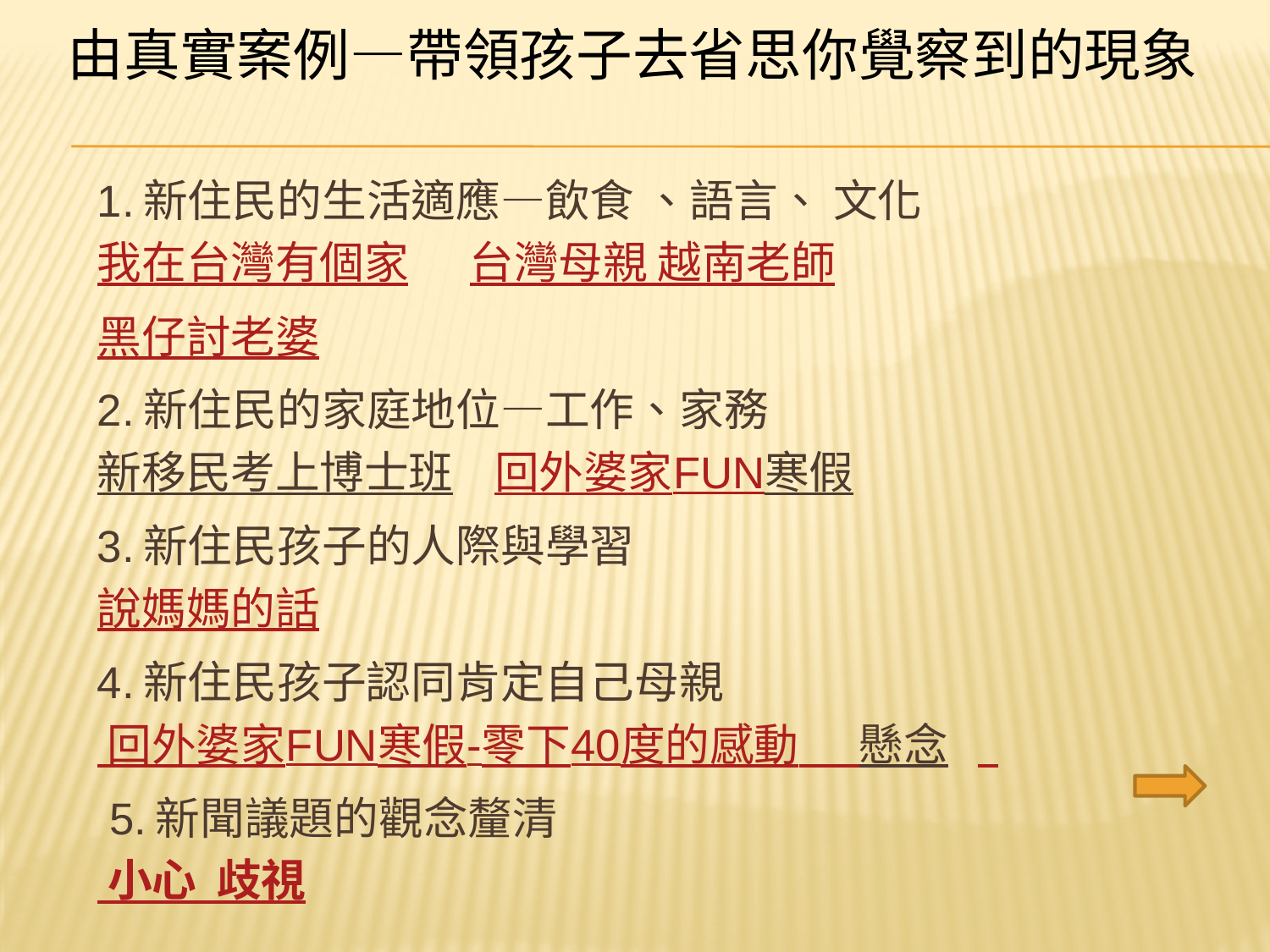

# 由真實案例—帶領孩子去省思你覺察到的現象
1.新住民的生活適應—飲食 、語言、 文化
我在台灣有個家      台灣母親 越南老師
黑仔討老婆
2.新住民的家庭地位—工作、家務
新移民考上博士班    回外婆家Fun寒假
3.新住民孩子的人際與學習
說媽媽的話
4.新住民孩子認同肯定自己母親
 回外婆家Fun寒假-零下40度的感動      懸念
 5.新聞議題的觀念釐清
 小心  歧視